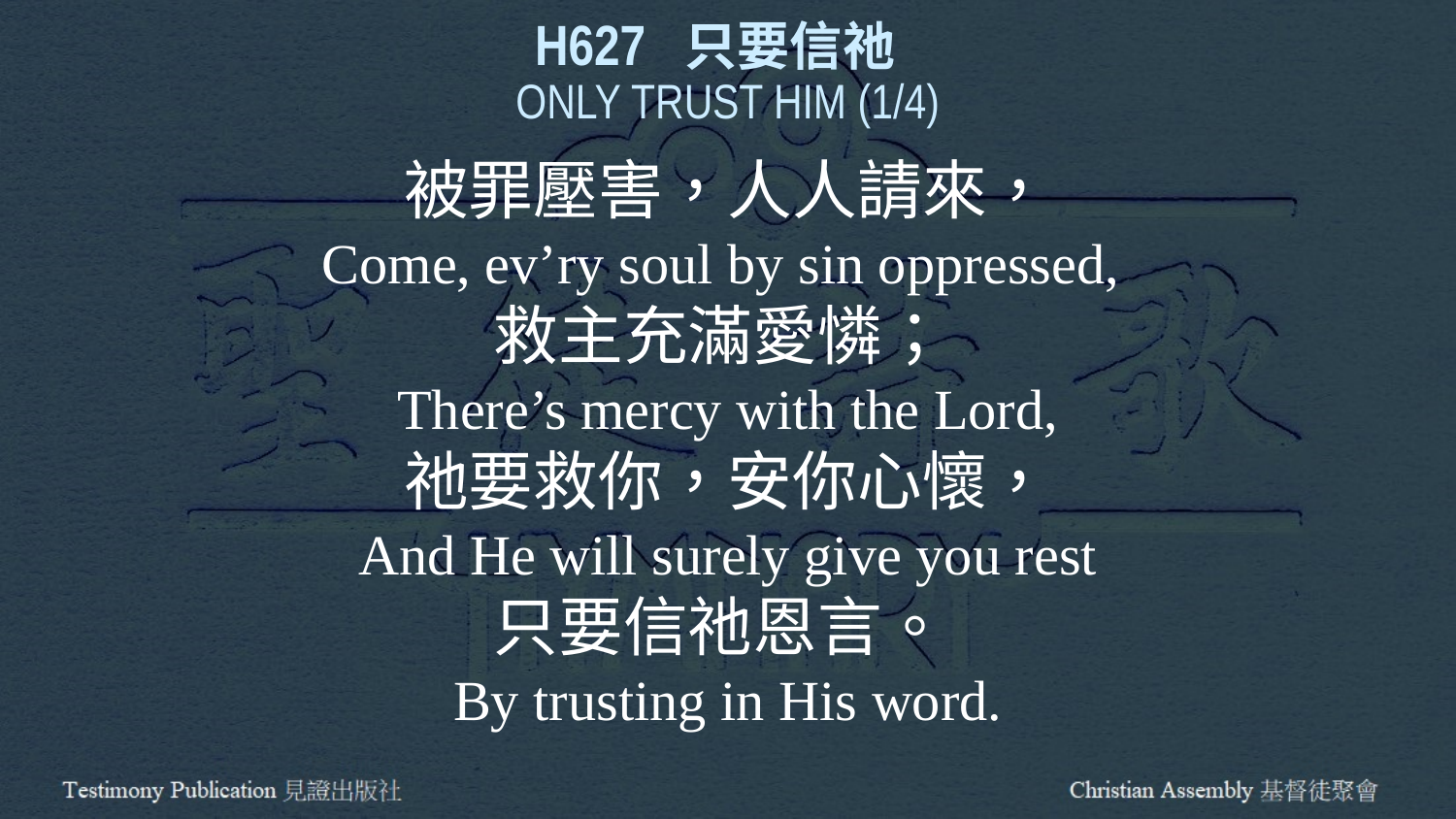

H627  只要信祂
ONLY TRUST HIM (1/4)
被罪壓害，人人請來，
Come, ev’ry soul by sin oppressed,
救主充滿愛憐；
There’s mercy with the Lord,
祂要救你，安你心懷，
And He will surely give you rest
只要信祂恩言。
By trusting in His word.